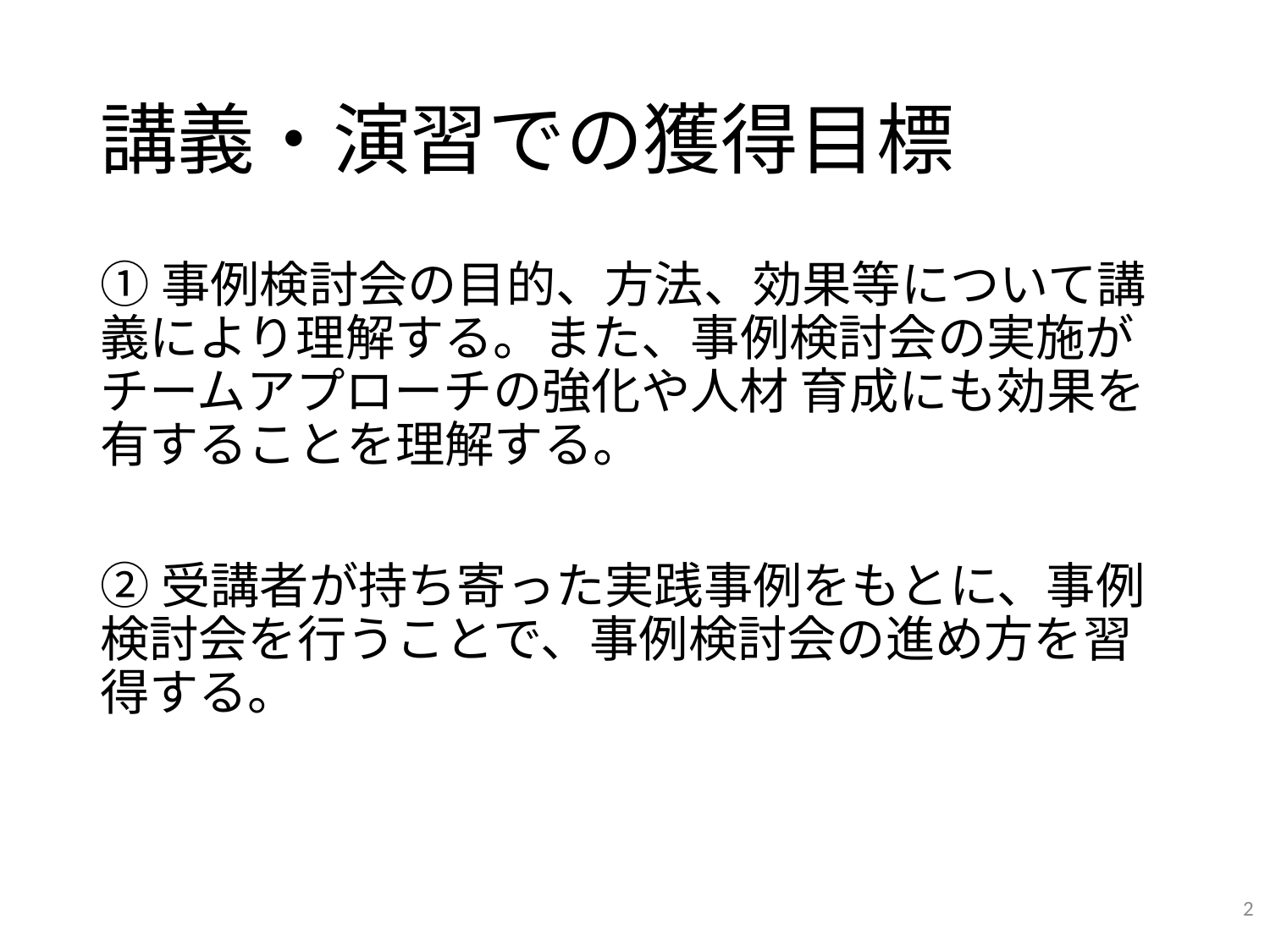

# 講義・演習での獲得目標
①事例検討会の目的、方法、効果等について講義により理解する。また、事例検討会の実施がチームアプローチの強化や人材 育成にも効果を有することを理解する。

②受講者が持ち寄った実践事例をもとに、事例検討会を行うことで、事例検討会の進め方を習得する。

2